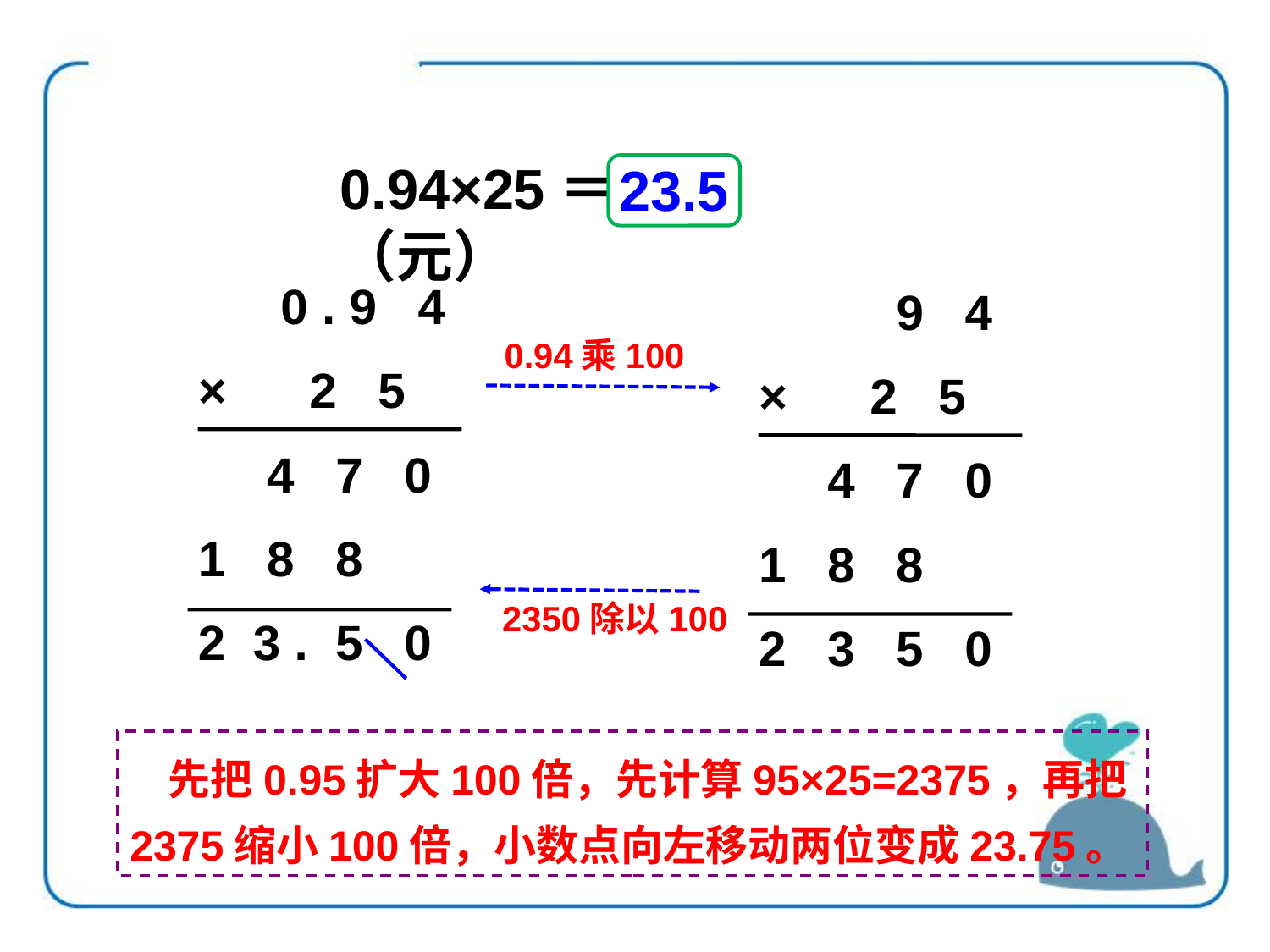

0.94×25＝         （元）
23.5

      0 . 9   4
×      2   5
     4   7   0
1   8   8
2  3 .  5   0

          9   4
×      2   5
     4   7   0
1   8   8
2   3   5   0

0.94乘100

2350除以100
   先把0.95扩大100倍，先计算95×25=2375，再把2375缩小100倍，小数点向左移动两位变成23.75。